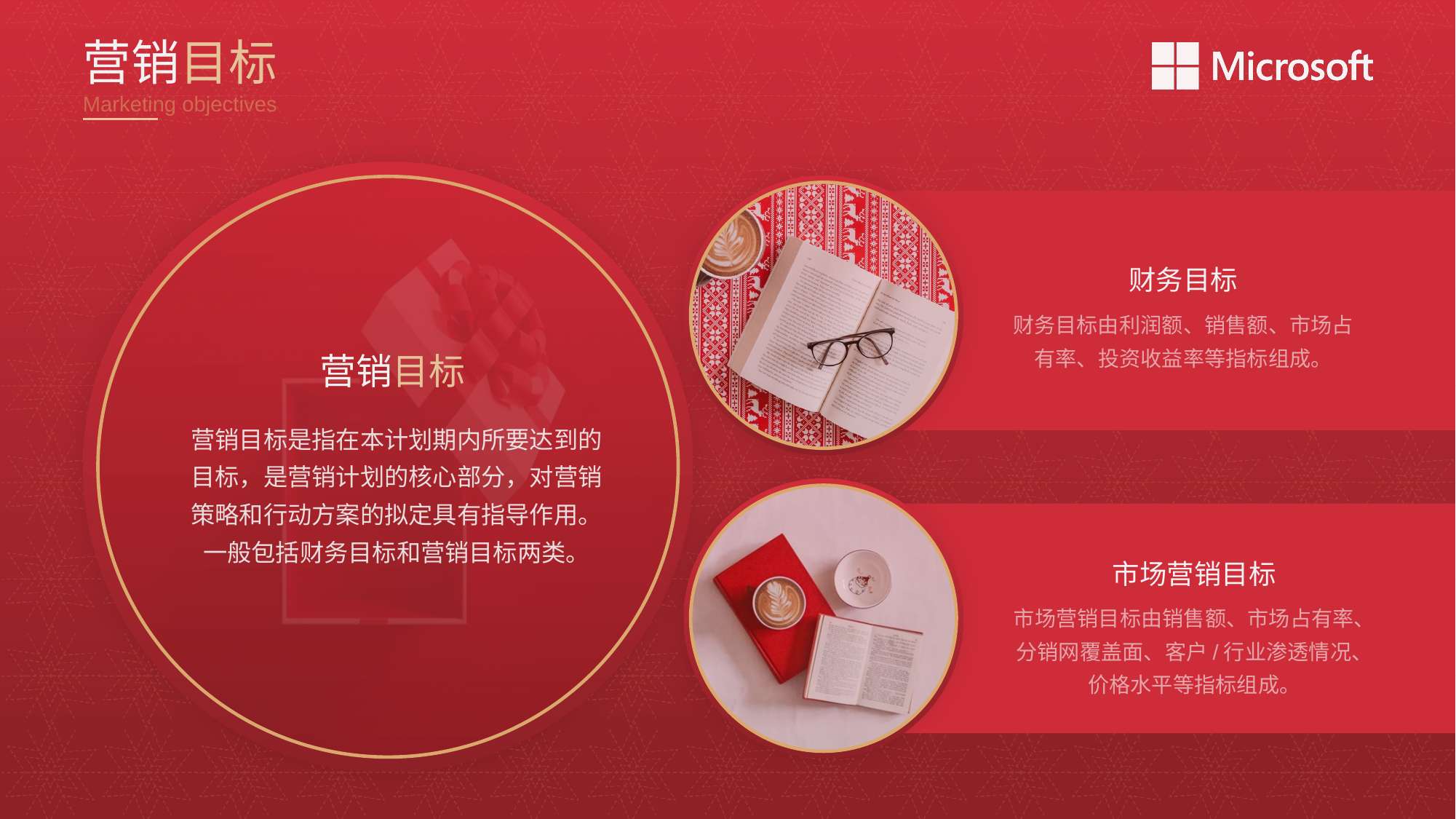

营销目标
Marketing objectives

财务目标
财务目标由利润额、销售额、市场占有率、投资收益率等指标组成。
营销目标
营销目标是指在本计划期内所要达到的目标，是营销计划的核心部分，对营销策略和行动方案的拟定具有指导作用。一般包括财务目标和营销目标两类。
市场营销目标
市场营销目标由销售额、市场占有率、分销网覆盖面、客户/行业渗透情况、价格水平等指标组成。